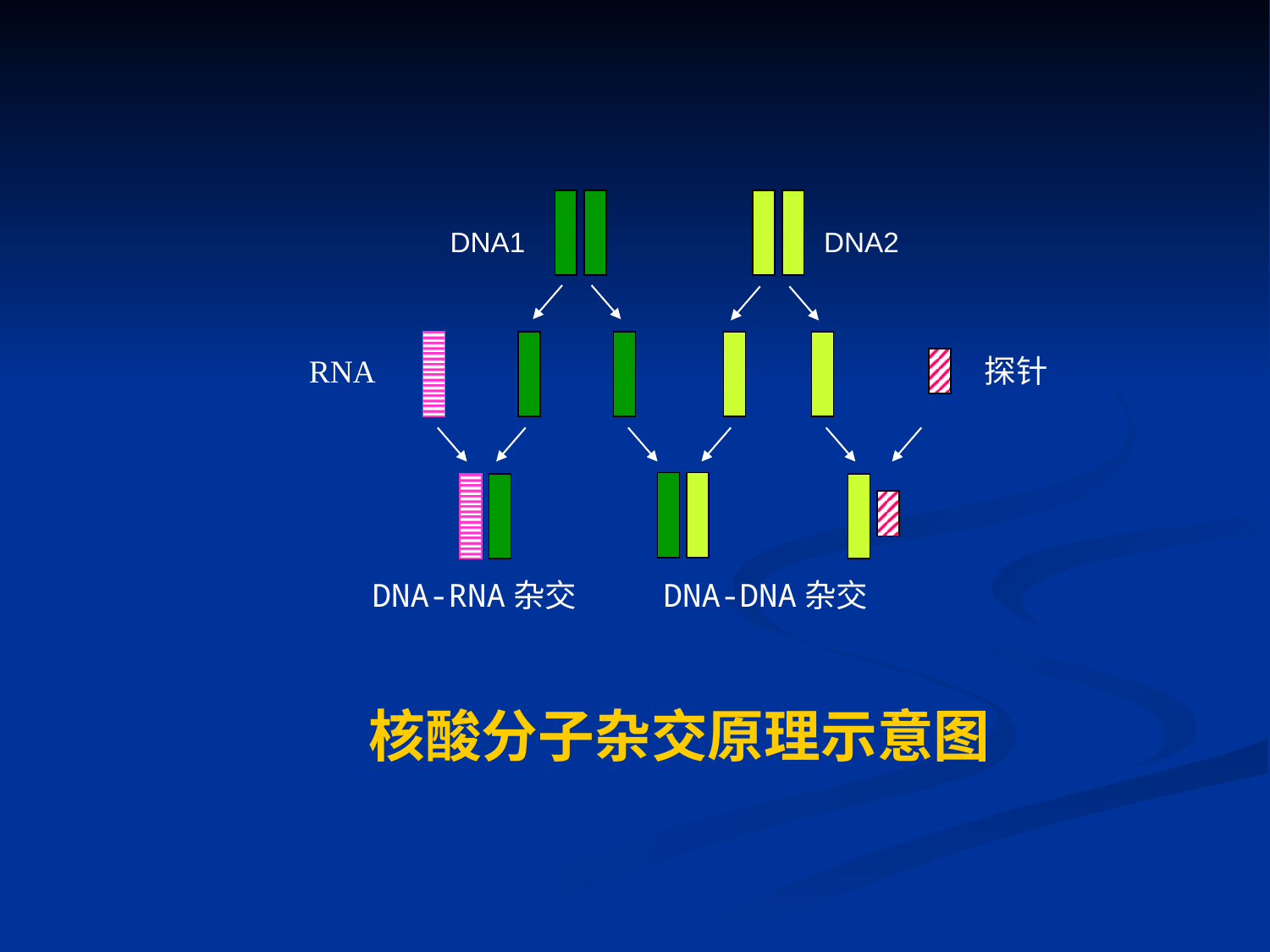

DNA1

DNA2

RNA
探针
DNA-RNA杂交           DNA-DNA杂交

核酸分子杂交原理示意图